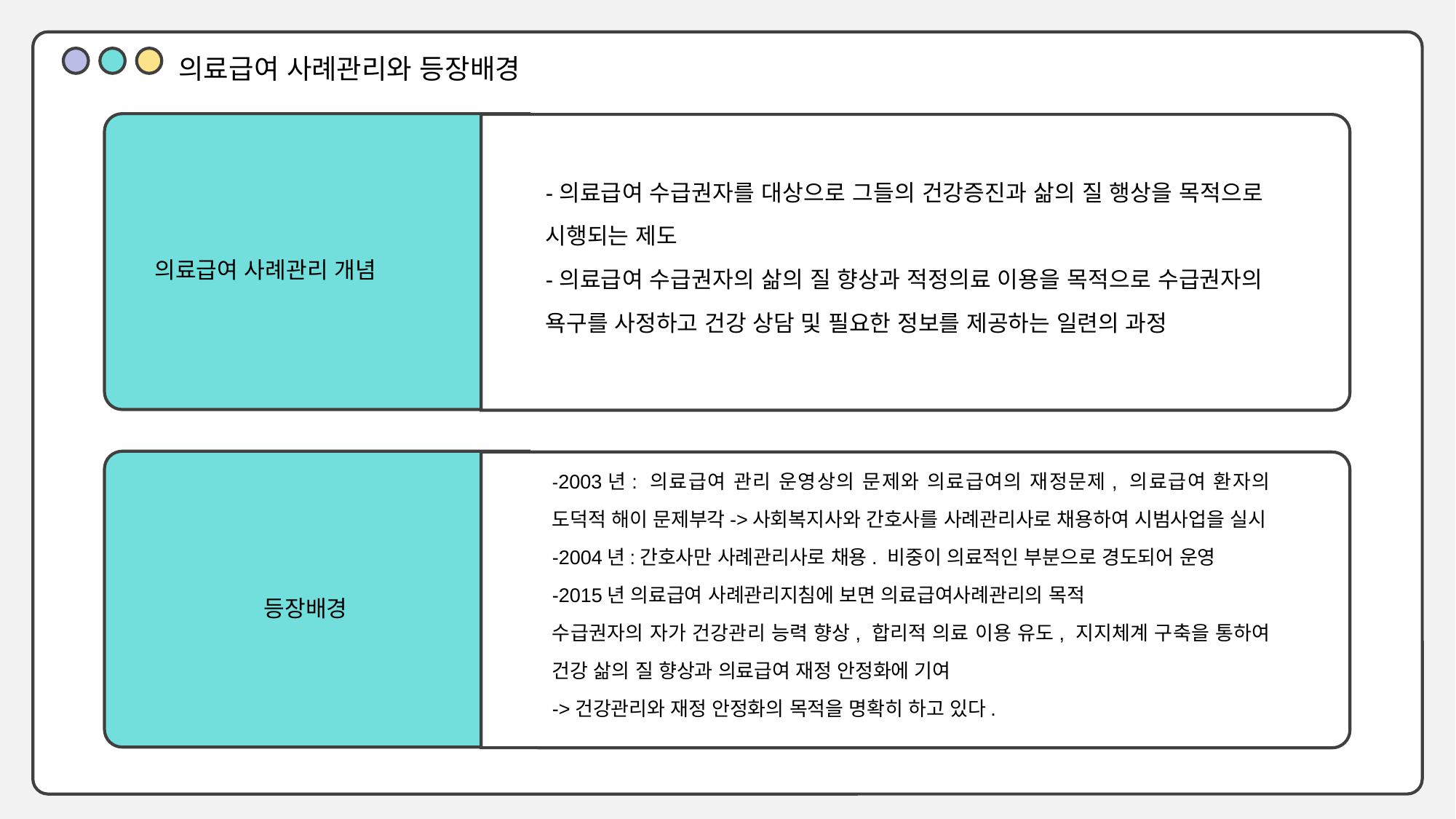

의료급여 사례관리와 등장배경

-의료급여 수급권자를 대상으로 그들의 건강증진과 삶의 질 행상을 목적으로 시행되는 제도
-의료급여 수급권자의 삶의 질 향상과 적정의료 이용을 목적으로 수급권자의 욕구를 사정하고 건강 상담 및 필요한 정보를 제공하는 일련의 과정

의료급여 사례관리 개념
-2003년: 의료급여 관리 운영상의 문제와 의료급여의 재정문제, 의료급여 환자의 도덕적 해이 문제부각->사회복지사와 간호사를 사례관리사로 채용하여 시범사업을 실시
-2004년:간호사만 사례관리사로 채용. 비중이 의료적인 부분으로 경도되어 운영
-2015년 의료급여 사례관리지침에 보면 의료급여사례관리의 목적
수급권자의 자가 건강관리 능력 향상, 합리적 의료 이용 유도, 지지체계 구축을 통하여 건강 삶의 질 향상과 의료급여 재정 안정화에 기여
->건강관리와 재정 안정화의 목적을 명확히 하고 있다.

“
등장배경